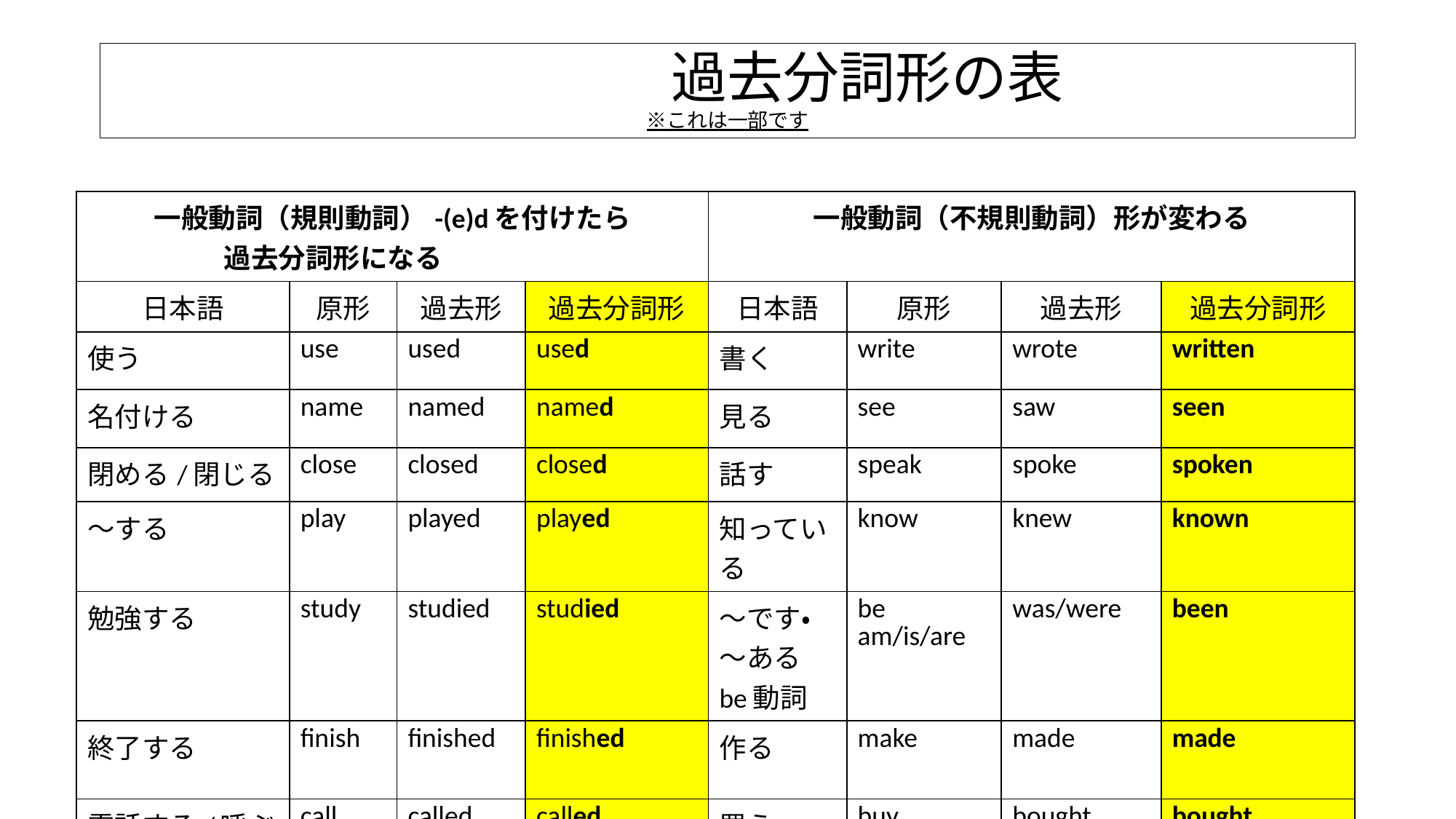

# 過去分詞形の表　　　　　※これは一部です
| 一般動詞（規則動詞）-(e)dを付けたら 　　　　　過去分詞形になる |  |  |  | 一般動詞（不規則動詞）形が変わる |  |  |  |
| --- | --- | --- | --- | --- | --- | --- | --- |
| 日本語 | 原形 | 過去形 | 過去分詞形 | 日本語 | 原形 | 過去形 | 過去分詞形 |
| 使う | use | used | used | 書く | write | wrote | written |
| 名付ける | name | named | named | 見る | see | saw | seen |
| 閉める/閉じる | close | closed | closed | 話す | speak | spoke | spoken |
| ～する | play | played | played | 知っている | know | knew | known |
| 勉強する | study | studied | studied | ～です・～ある be動詞 | be am/is/are | was/were | been |
| 終了する | finish | finished | finished | 作る | make | made | made |
| 電話する/呼ぶ | call | called | called | 買う | buy | bought | bought |